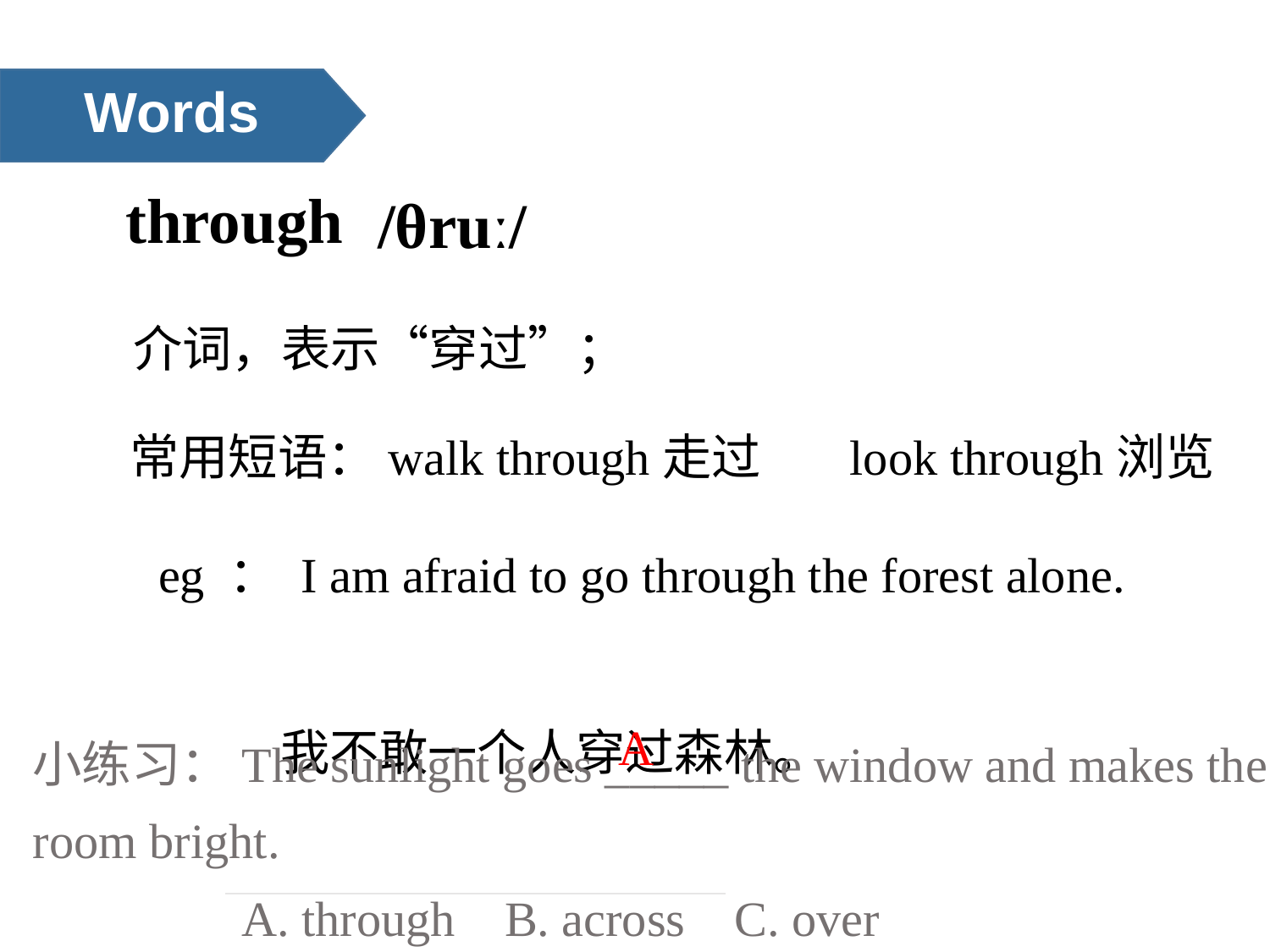

Words
through
/θruː/
介词，表示“穿过”；
常用短语：walk through走过       look through浏览
eg ： I am afraid to go through the forest alone.
          我不敢一个人穿过森林。
小练习：The sunlight goes _____ the window and makes the room bright.
                 A. through    B. across    C. over
A